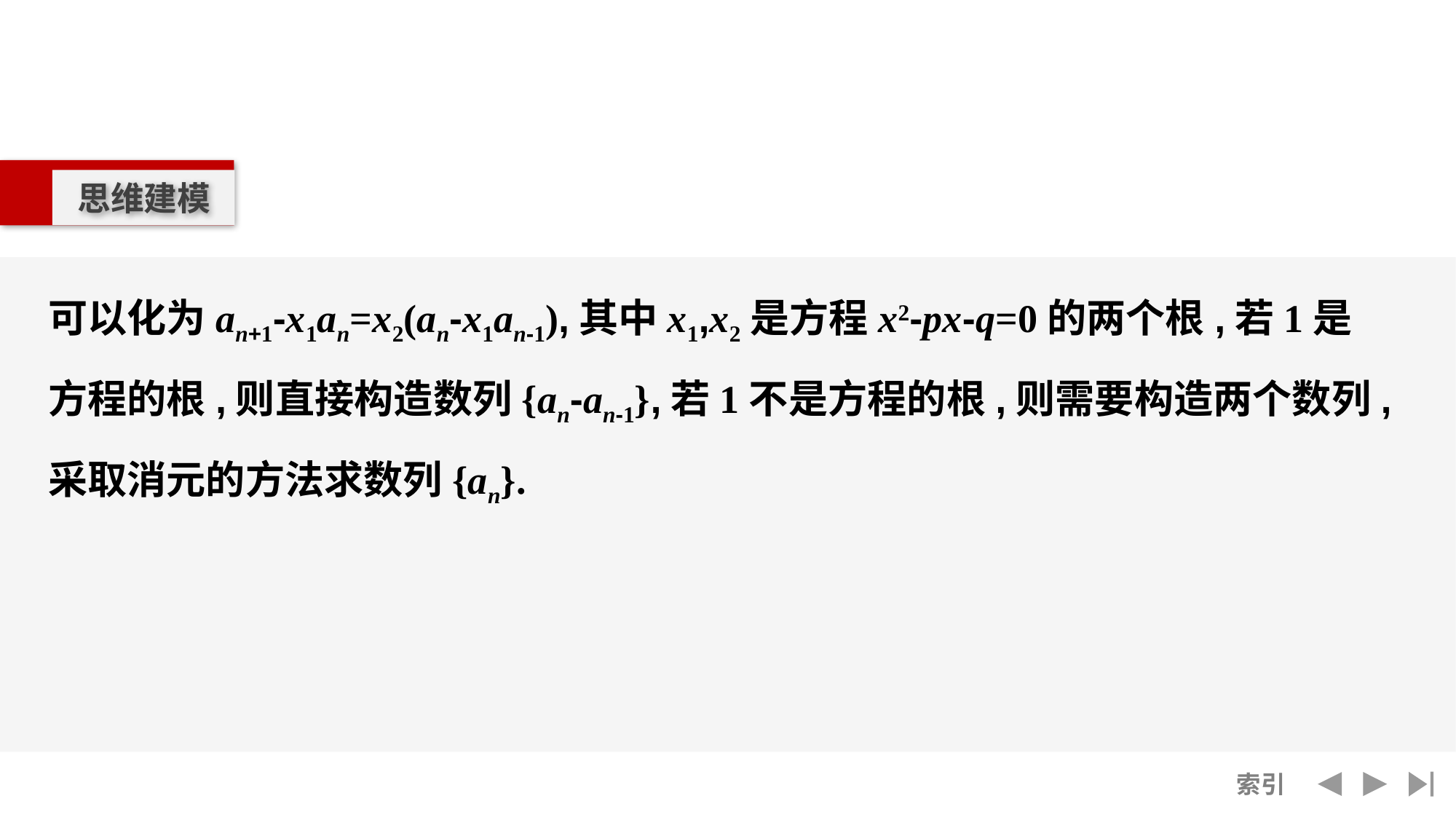

思维建模

可以化为an+1-x1an=x2(an-x1an-1),其中x1,x2是方程x2-px-q=0的两个根,若1是方程的根,则直接构造数列{an-an-1},若1不是方程的根,则需要构造两个数列,采取消元的方法求数列{an}.